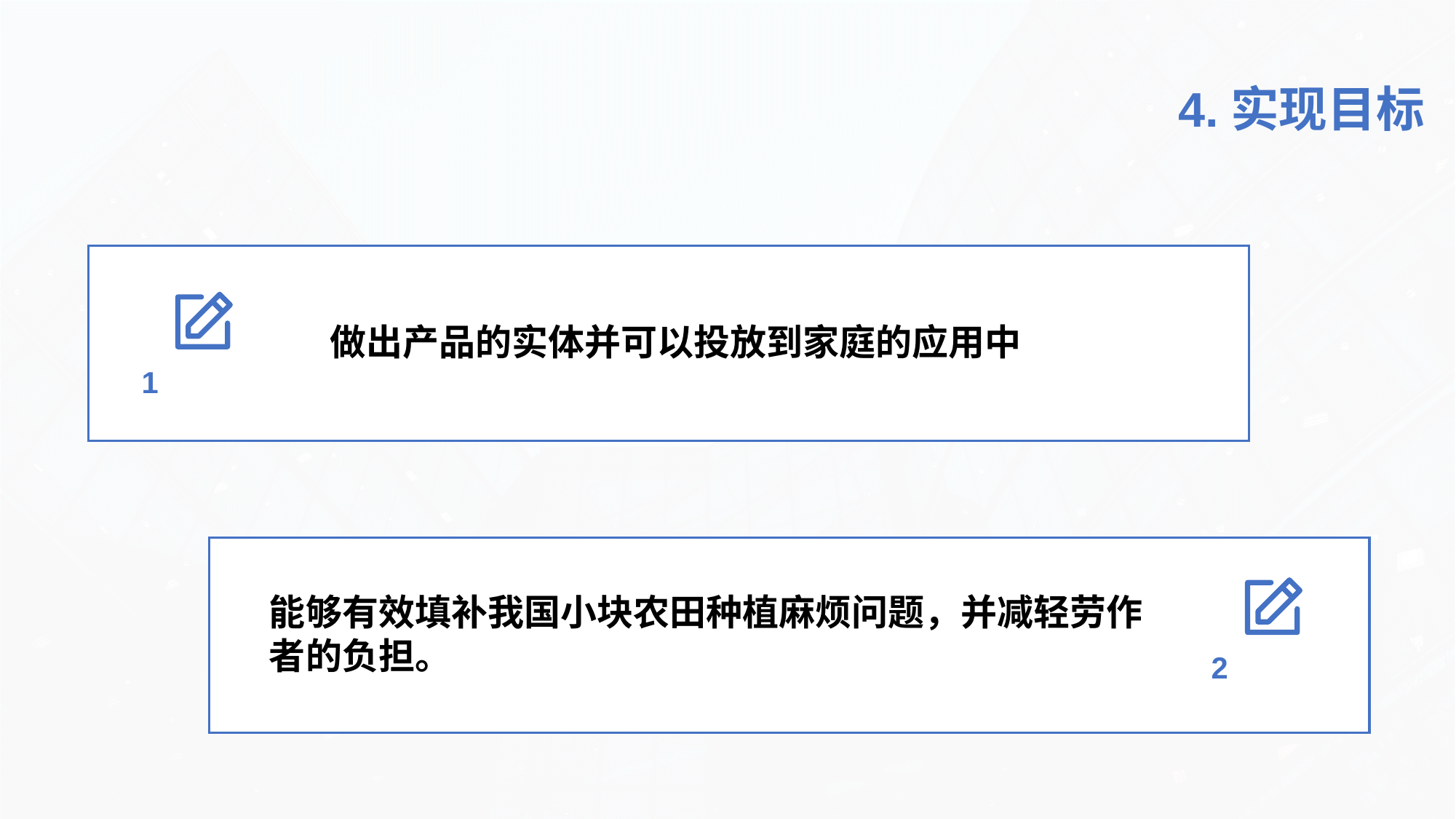

4.实现目标

做出产品的实体并可以投放到家庭的应用中
1

能够有效填补我国小块农田种植麻烦问题，并减轻劳作者的负担。
2